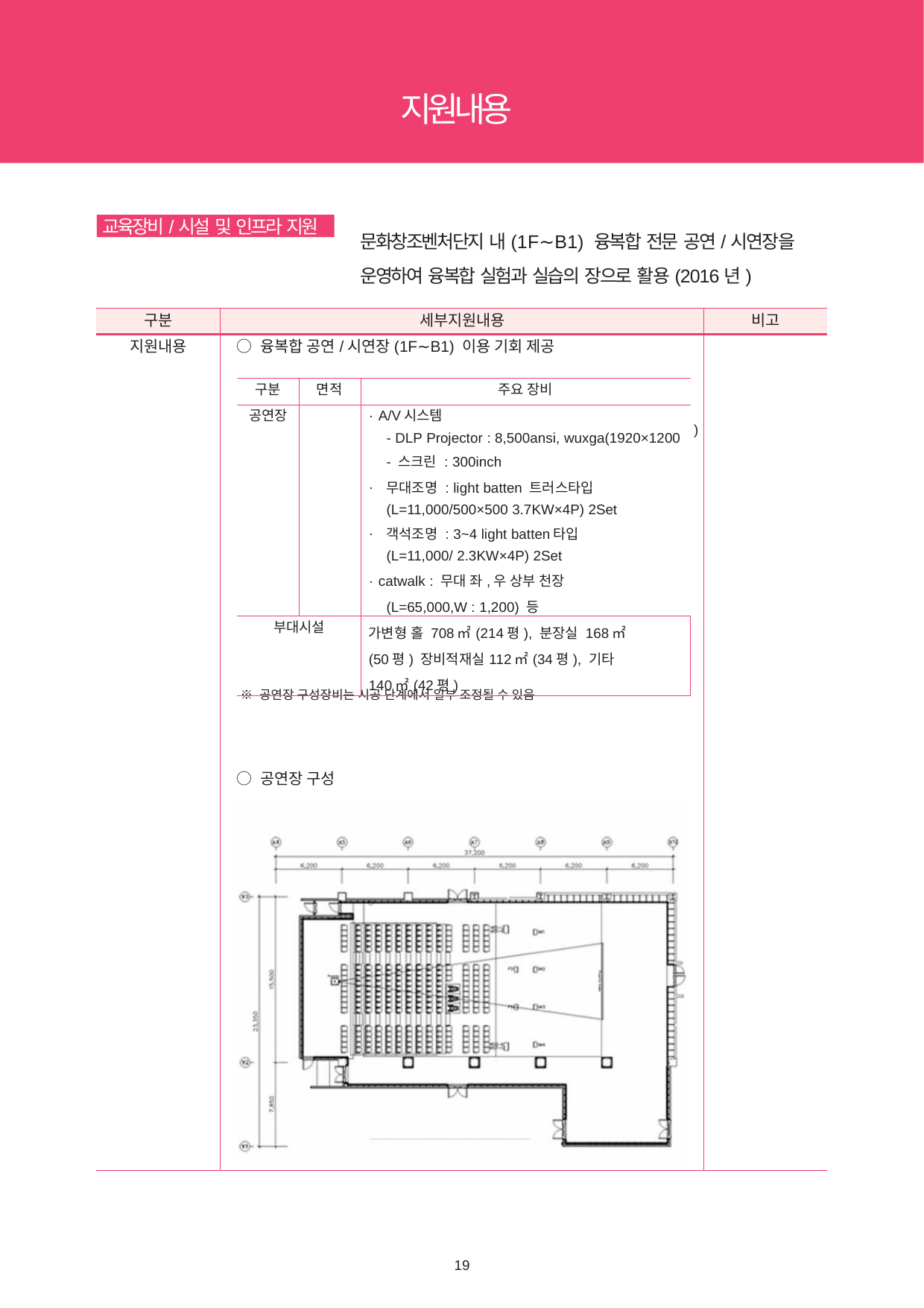

지원내용
교육장비/시설 및 인프라 지원
문화창조벤처단지 내(1F∼B1) 융복합 전문 공연/시연장을 운영하여 융복합 실험과 실습의 장으로 활용(2016년)
| 구분 | 세부지원내용 | 비고 |
| --- | --- | --- |
| 지원내용 | ○ 융복합 공연/시연장(1F∼B1) 이용 기회 제공 ) ※ 공연장 구성장비는 시공 단계에서 일부 조정될 수 있음 ○ 공연장 구성 |  |
| 구분 | 면적 | 주요 장비 |
| --- | --- | --- |
| 공연장 |  | · A/V시스템 - DLP Projector : 8,500ansi, wuxga(1920×1200 - 스크린 : 300inch 무대조명 : light batten 트러스타입 (L=11,000/500×500 3.7KW×4P) 2Set 객석조명 : 3~4 light batten타입 (L=11,000/ 2.3KW×4P) 2Set · catwalk : 무대 좌,우 상부 천장 (L=65,000,W : 1,200) 등 |
| 부대시설 |  | 가변형 홀 708㎡(214평), 분장실 168㎡(50평) 장비적재실112㎡(34평), 기타 140㎡(42평) |

19